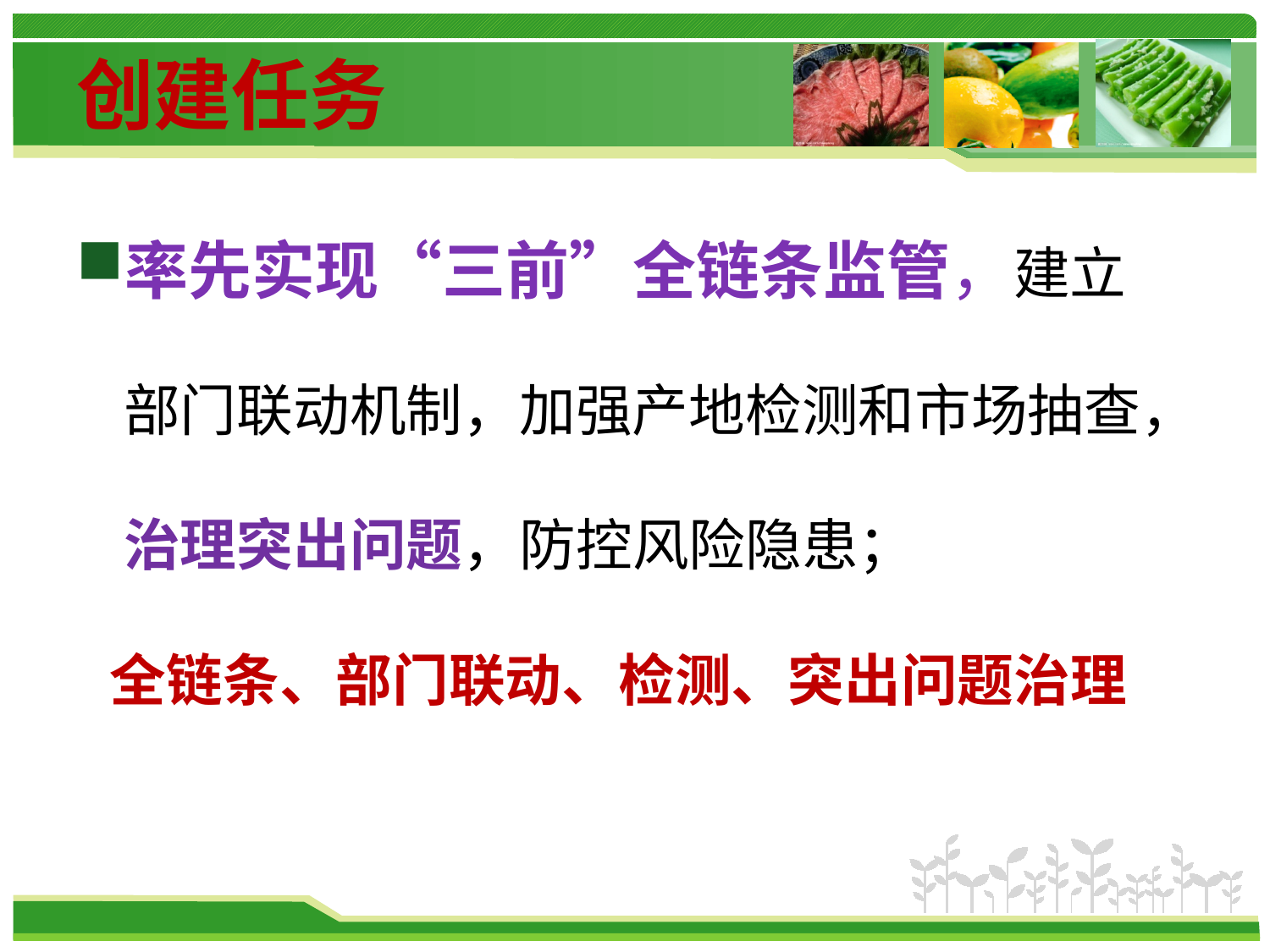

# 创建任务
率先实现“三前”全链条监管，建立部门联动机制，加强产地检测和市场抽查，治理突出问题，防控风险隐患；
  全链条、部门联动、检测、突出问题治理